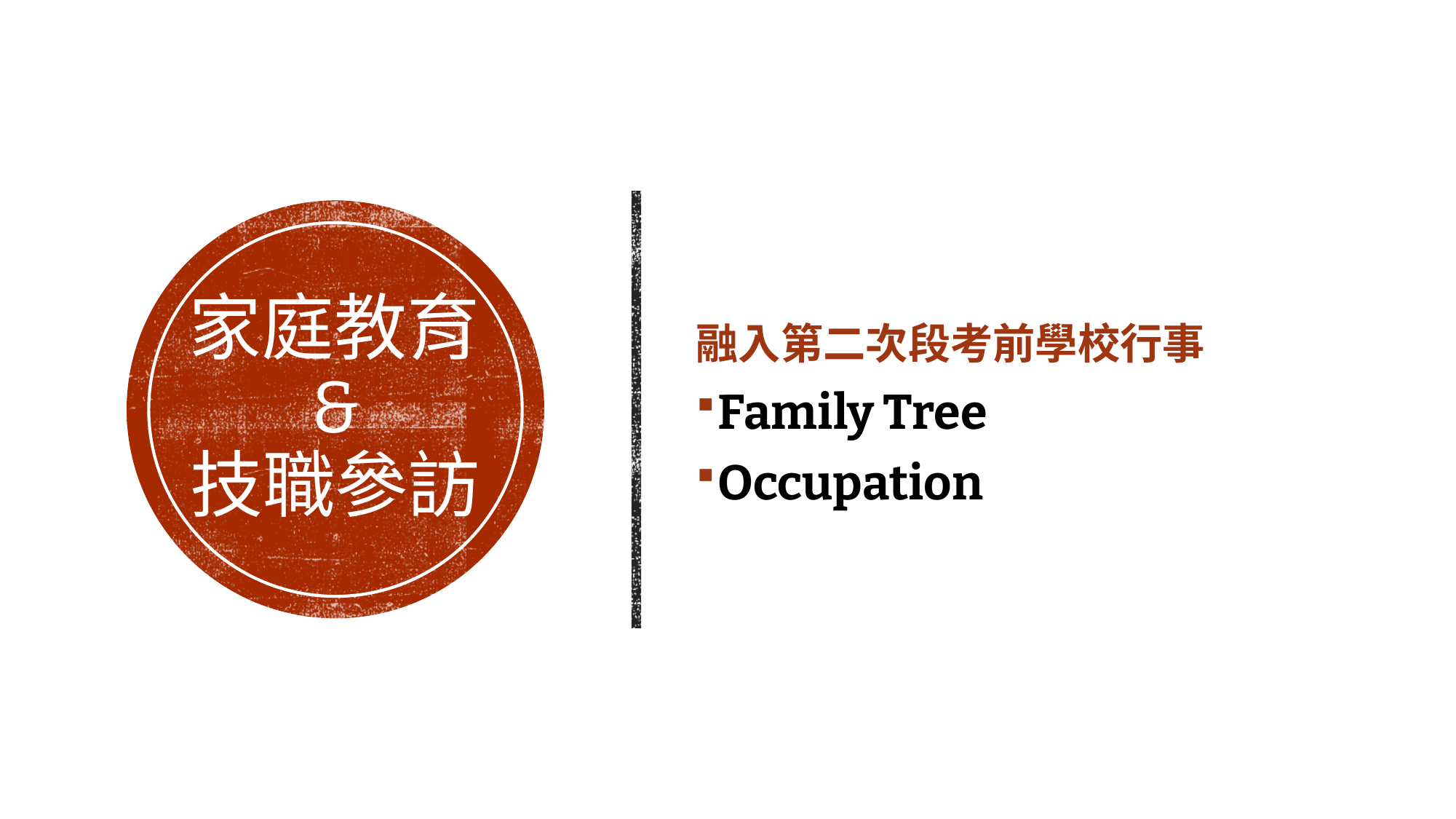

融入第二次段考前學校行事
Family Tree
Occupation

# 家庭教育& 技職參訪